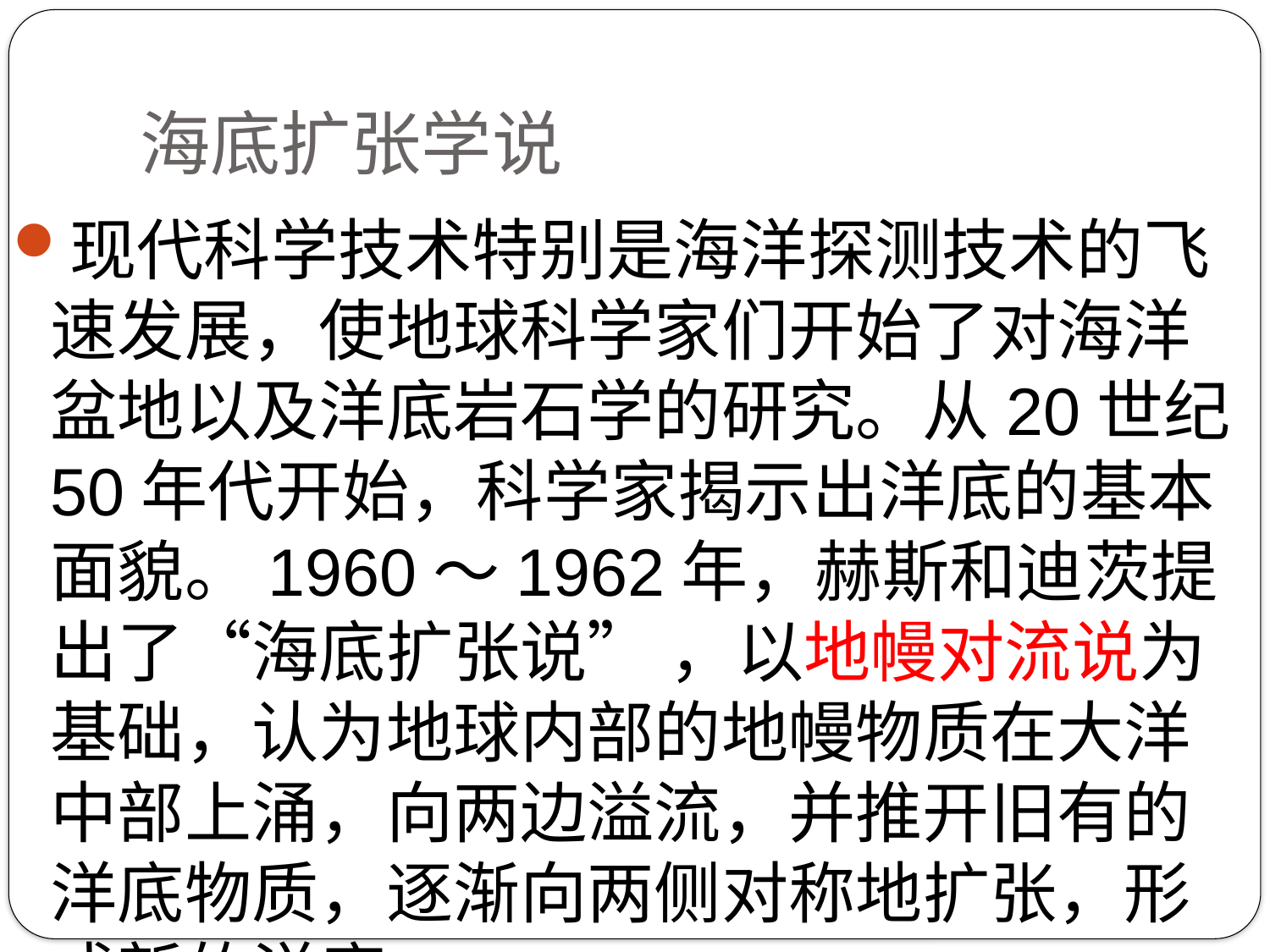

# 海底扩张学说
现代科学技术特别是海洋探测技术的飞速发展，使地球科学家们开始了对海洋盆地以及洋底岩石学的研究。从20世纪50年代开始，科学家揭示出洋底的基本面貌。1960～1962年，赫斯和迪茨提出了“海底扩张说” ，以地幔对流说为基础，认为地球内部的地幔物质在大洋中部上涌，向两边溢流，并推开旧有的洋底物质，逐渐向两侧对称地扩张，形成新的洋底。